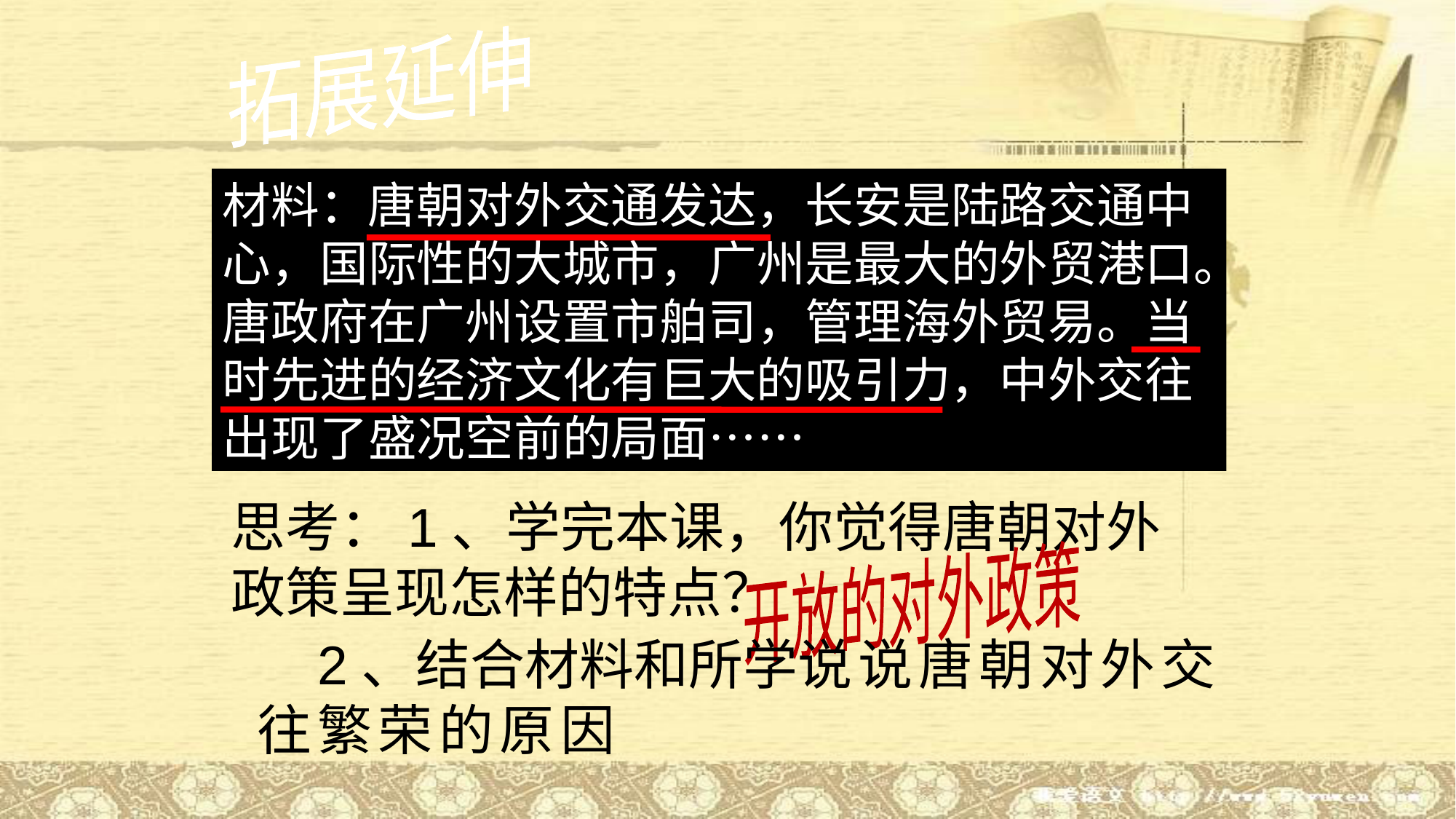

拓展延伸
材料：唐朝对外交通发达，长安是陆路交通中心，国际性的大城市，广州是最大的外贸港口。唐政府在广州设置市舶司，管理海外贸易。当时先进的经济文化有巨大的吸引力，中外交往出现了盛况空前的局面……

思考：1、学完本课，你觉得唐朝对外政策呈现怎样的特点？
开放的对外政策

    2、结合材料和所学说说唐朝对外交往繁荣的原因